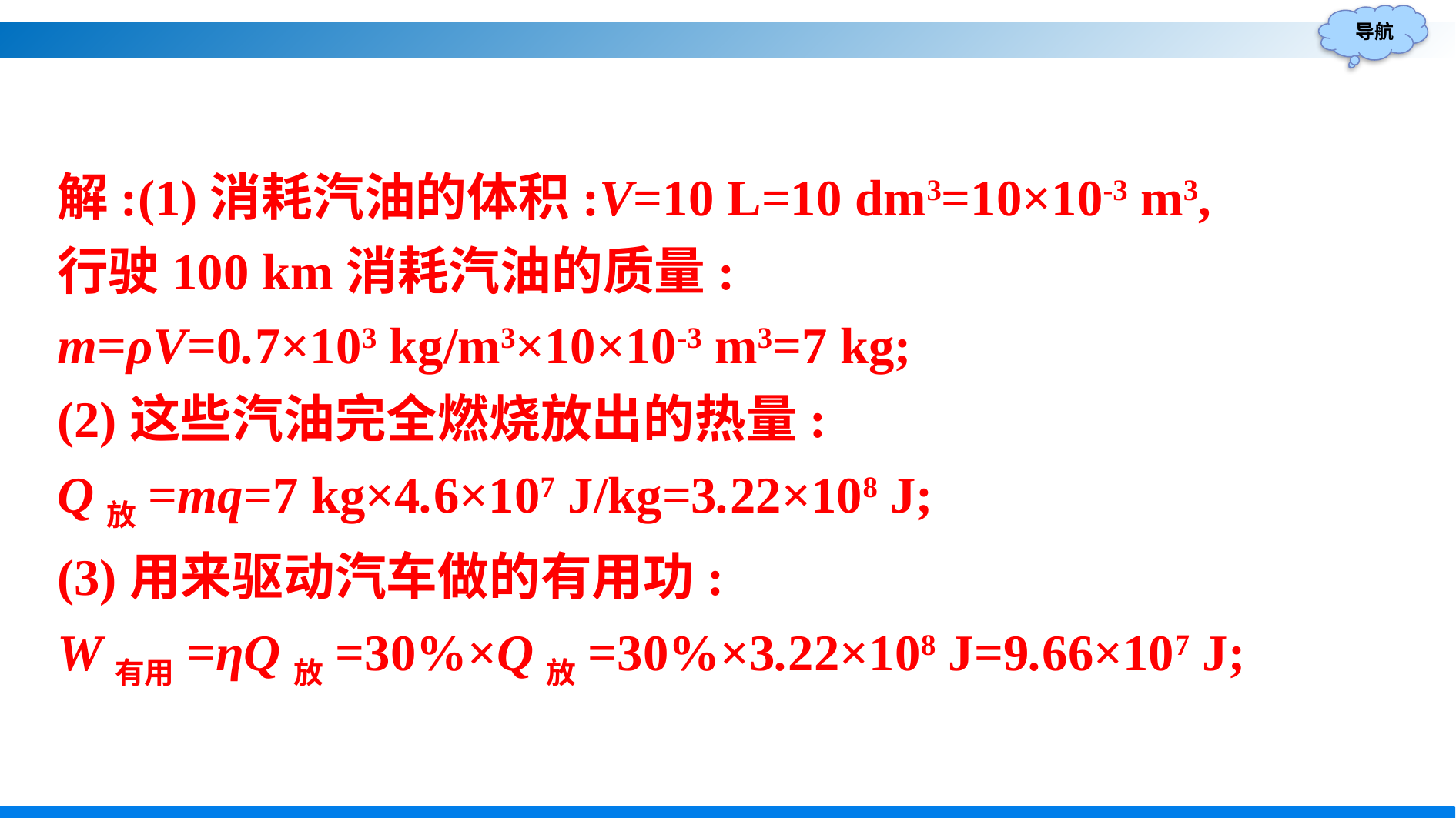

解:(1)消耗汽油的体积:V=10 L=10 dm3=10×10-3 m3,
行驶100 km消耗汽油的质量:
m=ρV=0.7×103 kg/m3×10×10-3 m3=7 kg;
(2)这些汽油完全燃烧放出的热量:
Q放=mq=7 kg×4.6×107 J/kg=3.22×108 J;
(3)用来驱动汽车做的有用功:
W有用=ηQ放=30%×Q放=30%×3.22×108 J=9.66×107 J;